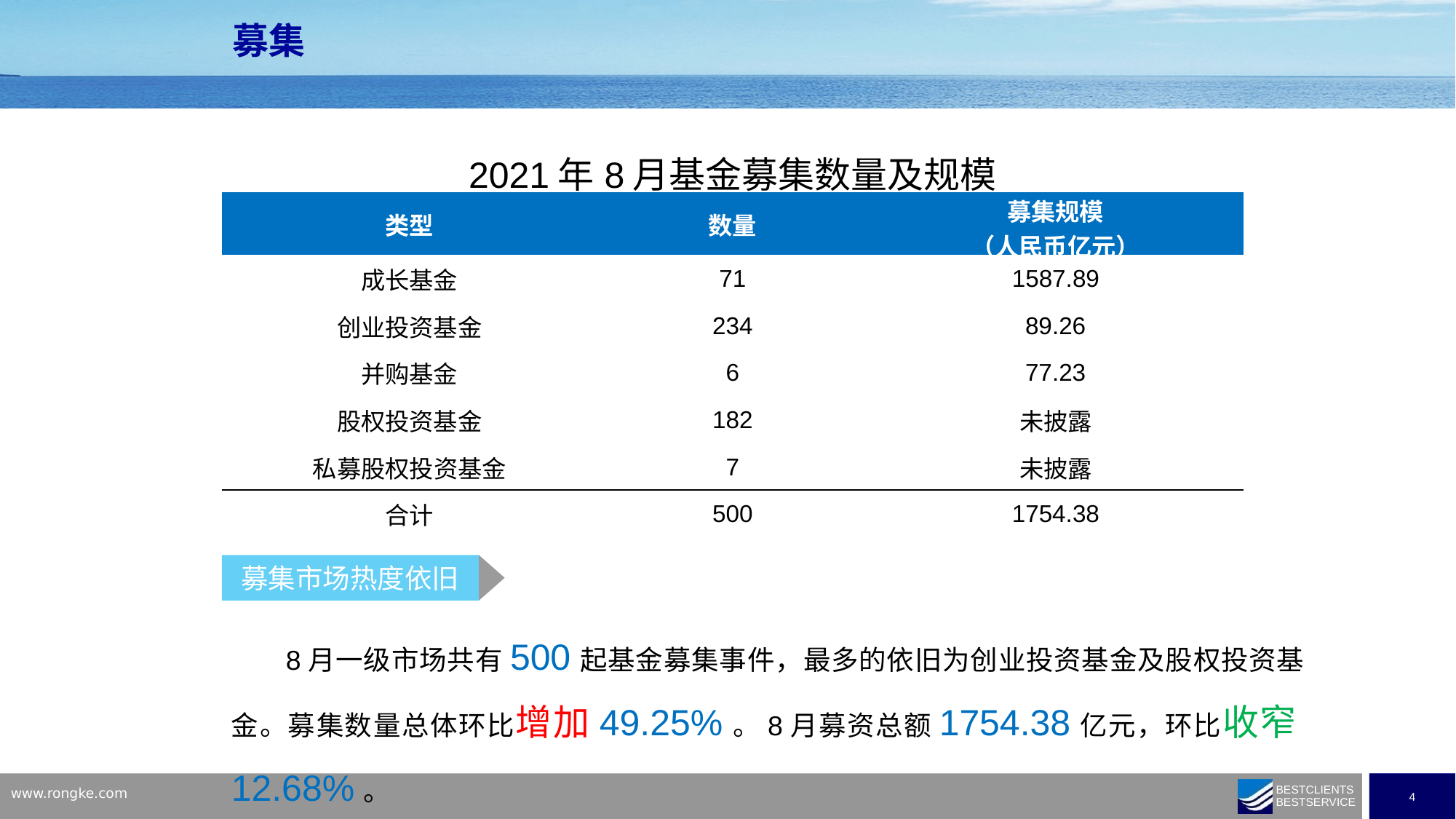

募集
| 2021年8月基金募集数量及规模 |  |  |
| --- | --- | --- |
| 类型 | 数量 | 募集规模 （人民币亿元） |
| 成长基金 | 71 | 1587.89 |
| 创业投资基金 | 234 | 89.26 |
| 并购基金 | 6 | 77.23 |
| 股权投资基金 | 182 | 未披露 |
| 私募股权投资基金 | 7 | 未披露 |
| 合计 | 500 | 1754.38 |
募集市场热度依旧

8月一级市场共有500起基金募集事件，最多的依旧为创业投资基金及股权投资基金。募集数量总体环比增加49.25%。8月募资总额1754.38亿元，环比收窄12.68%。